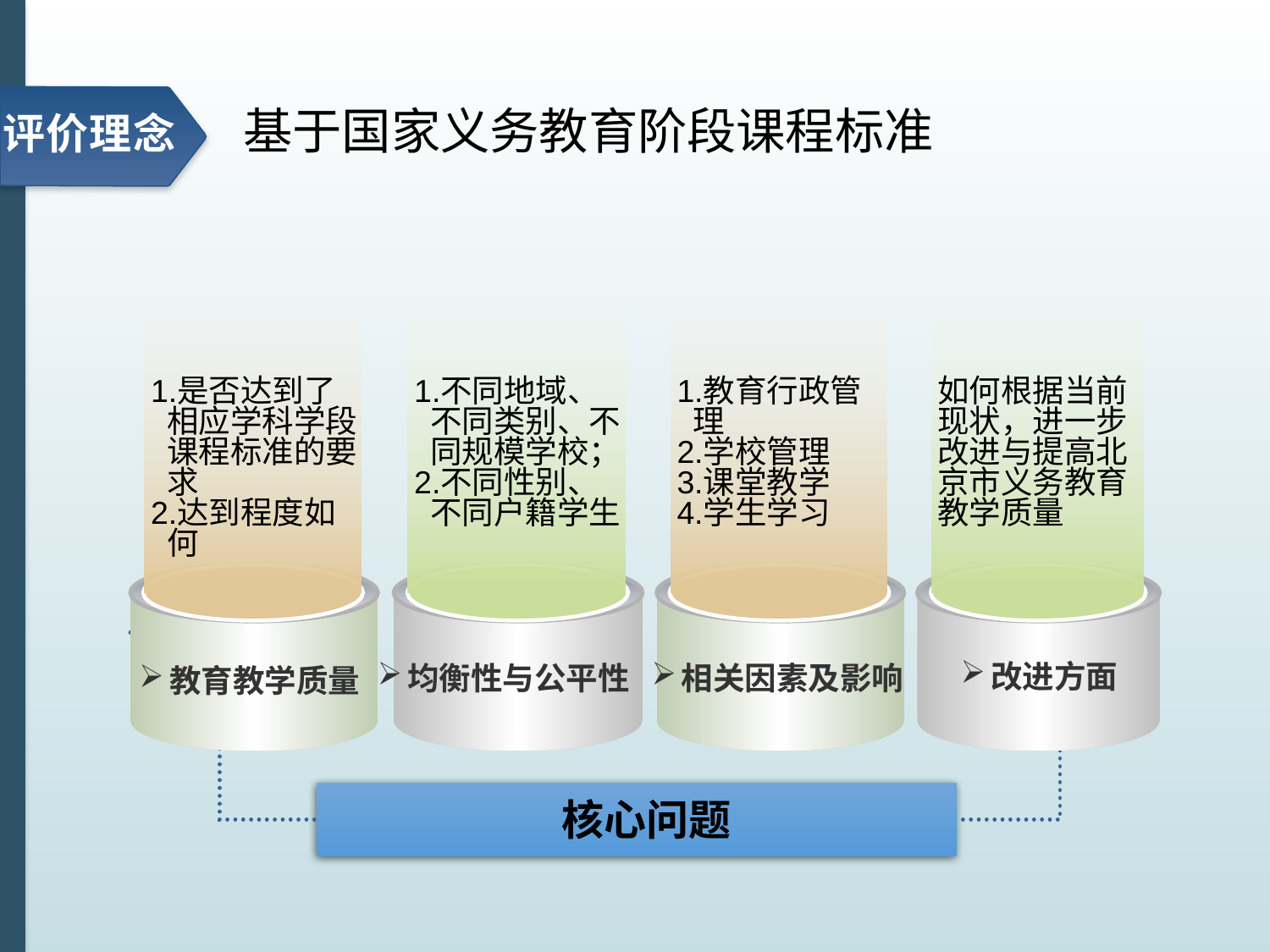

# 基于国家义务教育阶段课程标准
评价理念

是否达到了相应学科学段课程标准的要求
达到程度如何

教育教学质量

不同地域、不同类别、不同规模学校；
不同性别、不同户籍学生

均衡性与公平性

教育行政管理
学校管理
课堂教学
学生学习

相关因素及影响

如何根据当前现状，进一步改进与提高北京市义务教育教学质量

改进方面

核心问题